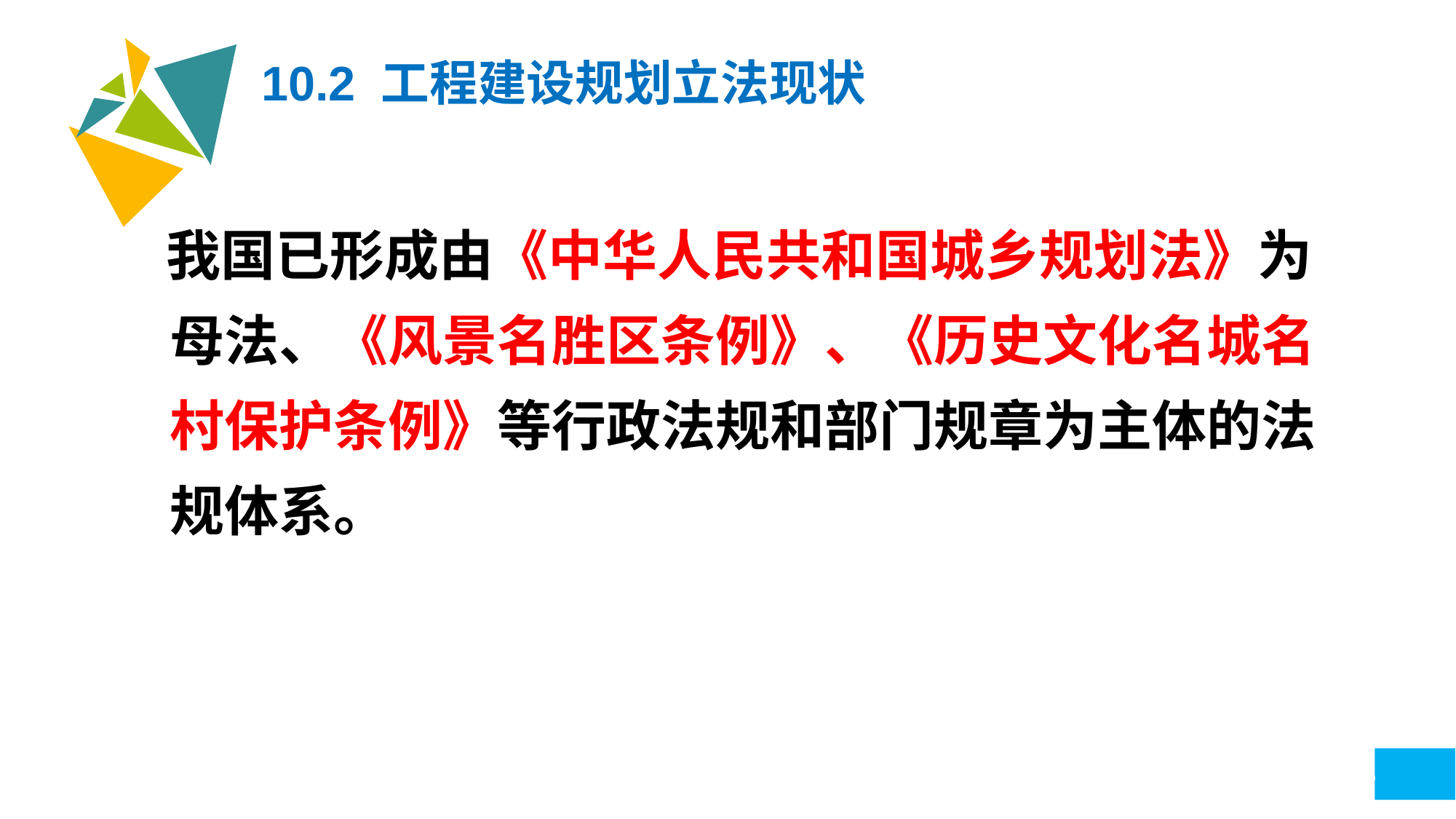

10.2 工程建设规划立法现状

  我国已形成由《中华人民共和国城乡规划法》为母法、《风景名胜区条例》、《历史文化名城名村保护条例》等行政法规和部门规章为主体的法规体系。